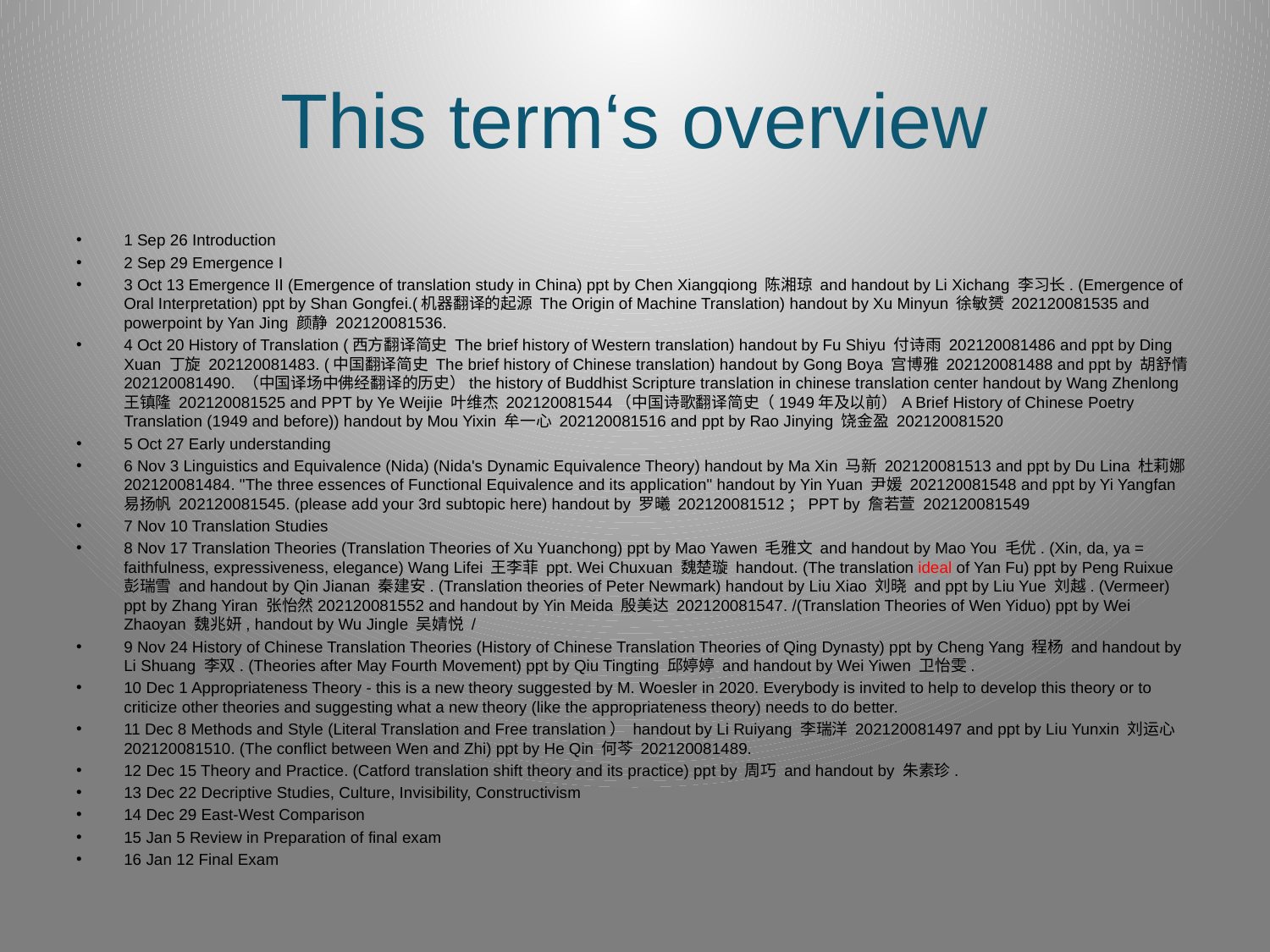

# This term‘s overview
1 Sep 26 Introduction
2 Sep 29 Emergence I
3 Oct 13 Emergence II (Emergence of translation study in China) ppt by Chen Xiangqiong 陈湘琼 and handout by Li Xichang 李习长. (Emergence of Oral Interpretation) ppt by Shan Gongfei.(机器翻译的起源 The Origin of Machine Translation) handout by Xu Minyun 徐敏赟 202120081535 and powerpoint by Yan Jing 颜静 202120081536.
4 Oct 20 History of Translation (西方翻译简史 The brief history of Western translation) handout by Fu Shiyu 付诗雨 202120081486 and ppt by Ding Xuan 丁旋 202120081483. (中国翻译简史 The brief history of Chinese translation) handout by Gong Boya 宫博雅 202120081488 and ppt by 胡舒情 202120081490. （中国译场中佛经翻译的历史）the history of Buddhist Scripture translation in chinese translation center handout by Wang Zhenlong 王镇隆 202120081525 and PPT by Ye Weijie 叶维杰 202120081544（中国诗歌翻译简史（1949年及以前）A Brief History of Chinese Poetry Translation (1949 and before)) handout by Mou Yixin 牟一心 202120081516 and ppt by Rao Jinying 饶金盈 202120081520
5 Oct 27 Early understanding
6 Nov 3 Linguistics and Equivalence (Nida) (Nida's Dynamic Equivalence Theory) handout by Ma Xin 马新 202120081513 and ppt by Du Lina 杜莉娜 202120081484. "The three essences of Functional Equivalence and its application" handout by Yin Yuan 尹媛 202120081548 and ppt by Yi Yangfan 易扬帆 202120081545. (please add your 3rd subtopic here) handout by 罗曦 202120081512；PPT by 詹若萱 202120081549
7 Nov 10 Translation Studies
8 Nov 17 Translation Theories (Translation Theories of Xu Yuanchong) ppt by Mao Yawen 毛雅文 and handout by Mao You 毛优. (Xin, da, ya = faithfulness, expressiveness, elegance) Wang Lifei 王李菲 ppt. Wei Chuxuan 魏楚璇 handout. (The translation ideal of Yan Fu) ppt by Peng Ruixue 彭瑞雪 and handout by Qin Jianan 秦建安. (Translation theories of Peter Newmark) handout by Liu Xiao 刘晓 and ppt by Liu Yue 刘越. (Vermeer) ppt by Zhang Yiran 张怡然202120081552 and handout by Yin Meida 殷美达 202120081547. /(Translation Theories of Wen Yiduo) ppt by Wei Zhaoyan 魏兆妍, handout by Wu Jingle 吴婧悦 /
9 Nov 24 History of Chinese Translation Theories (History of Chinese Translation Theories of Qing Dynasty) ppt by Cheng Yang 程杨 and handout by Li Shuang 李双. (Theories after May Fourth Movement) ppt by Qiu Tingting 邱婷婷 and handout by Wei Yiwen 卫怡雯.
10 Dec 1 Appropriateness Theory - this is a new theory suggested by M. Woesler in 2020. Everybody is invited to help to develop this theory or to criticize other theories and suggesting what a new theory (like the appropriateness theory) needs to do better.
11 Dec 8 Methods and Style (Literal Translation and Free translation） handout by Li Ruiyang 李瑞洋 202120081497 and ppt by Liu Yunxin 刘运心 202120081510. (The conflict between Wen and Zhi) ppt by He Qin 何芩 202120081489.
12 Dec 15 Theory and Practice. (Catford translation shift theory and its practice) ppt by 周巧 and handout by 朱素珍.
13 Dec 22 Decriptive Studies, Culture, Invisibility, Constructivism
14 Dec 29 East-West Comparison
15 Jan 5 Review in Preparation of final exam
16 Jan 12 Final Exam